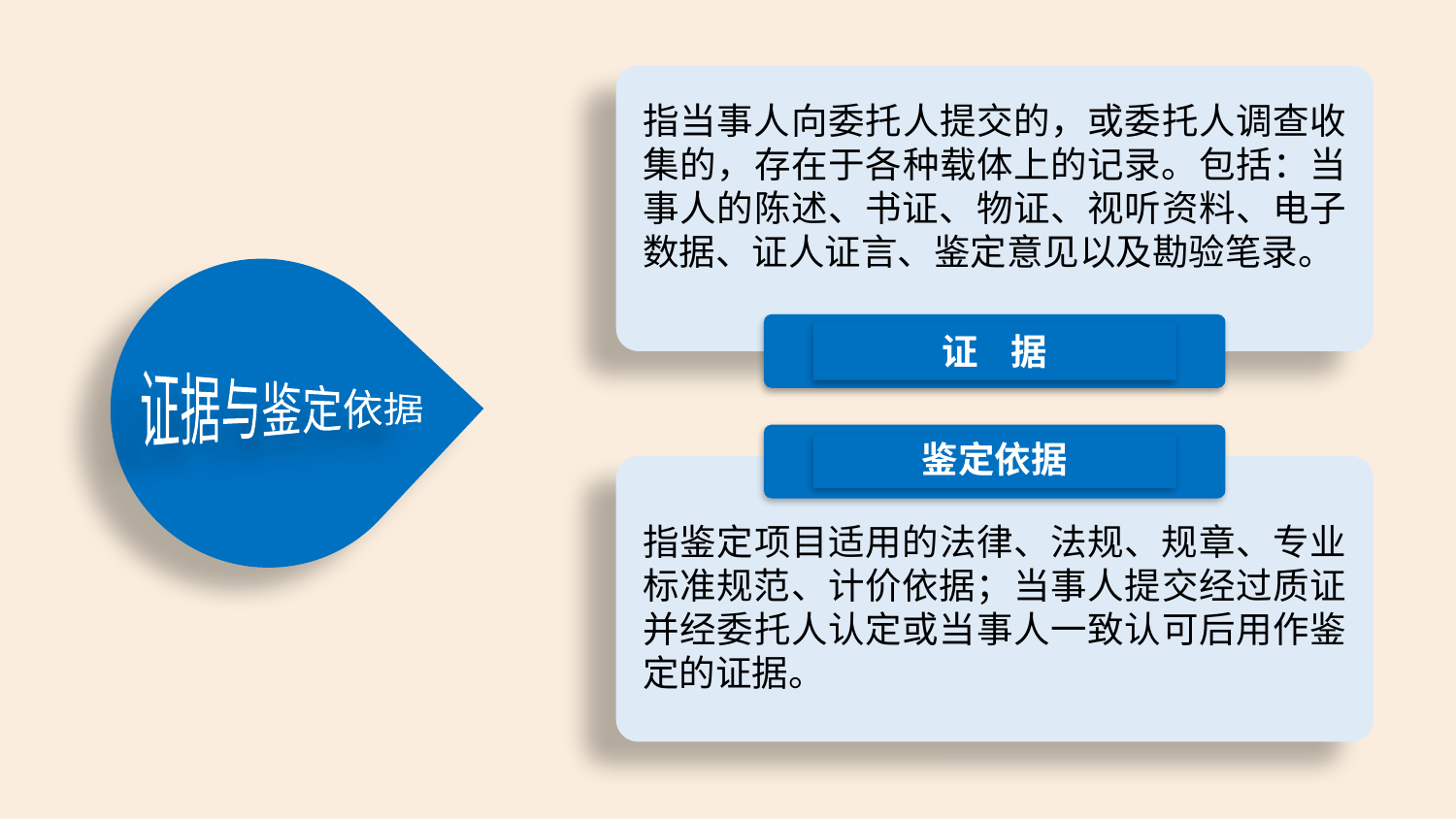

指当事人向委托人提交的，或委托人调查收集的，存在于各种载体上的记录。包括：当事人的陈述、书证、物证、视听资料、电子数据、证人证言、鉴定意见以及勘验笔录。

证据与鉴定依据

证    据

鉴定依据

指鉴定项目适用的法律、法规、规章、专业标准规范、计价依据；当事人提交经过质证并经委托人认定或当事人一致认可后用作鉴定的证据。